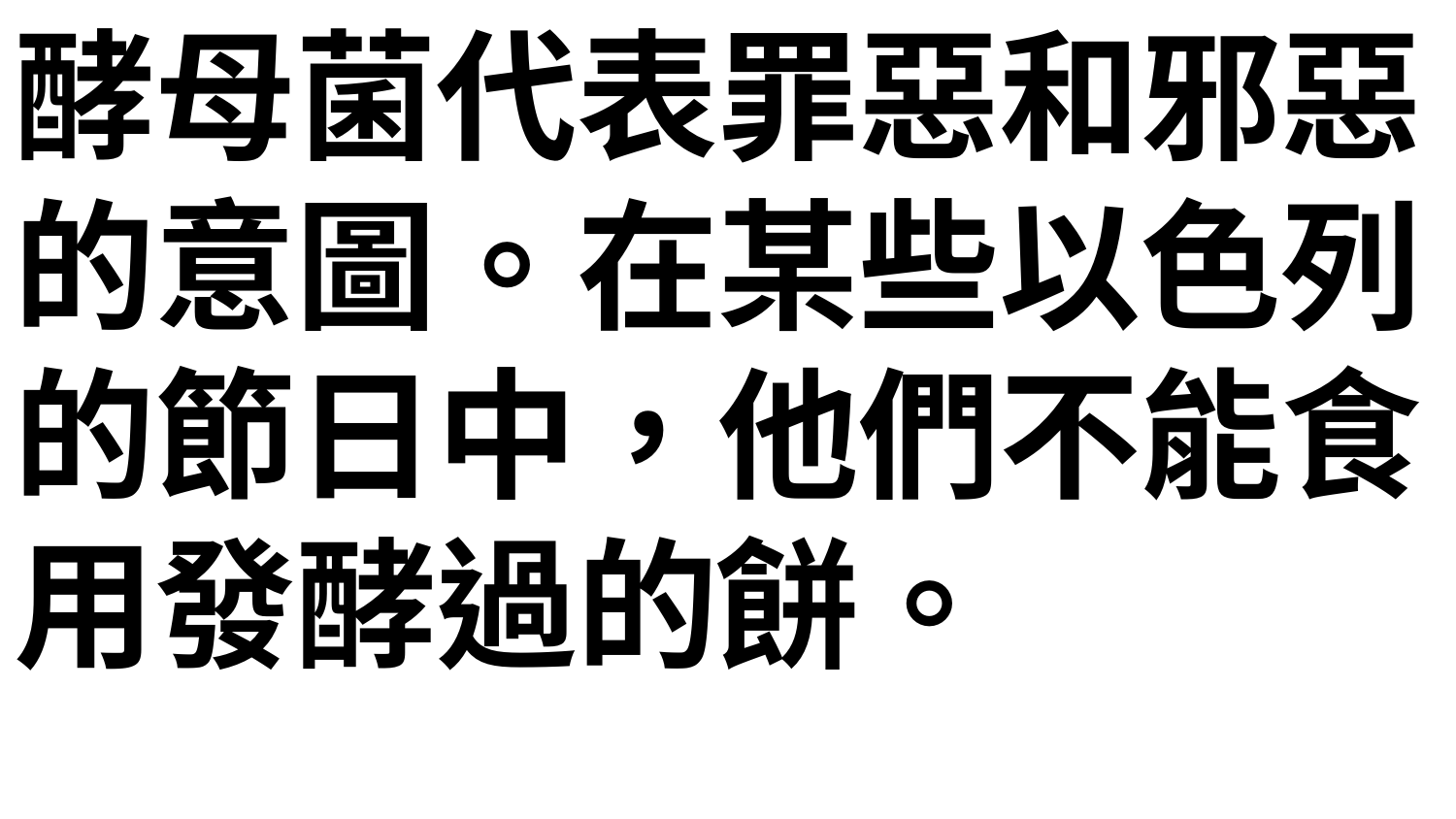

酵母菌代表罪惡和邪惡的意圖。在某些以色列的節日中，他們不能食用發酵過的餅。